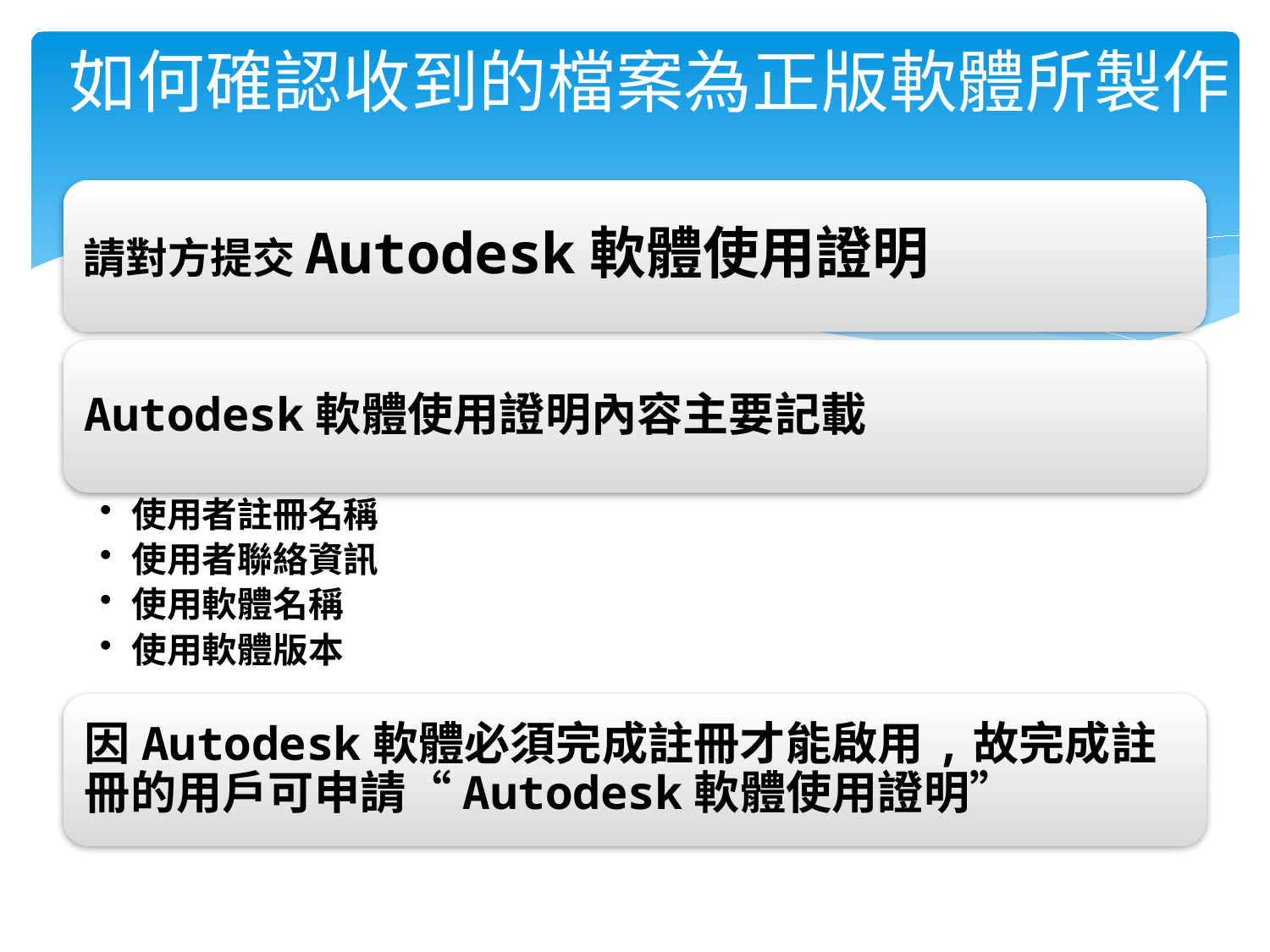

# 如何確認收到的檔案為正版軟體所製作
請對方提交Autodesk軟體使用證明
Autodesk軟體使用證明內容主要記載
使用者註冊名稱
使用者聯絡資訊
使用軟體名稱
使用軟體版本
因Autodesk軟體必須完成註冊才能啟用,故完成註冊的用戶可申請“Autodesk軟體使用證明”